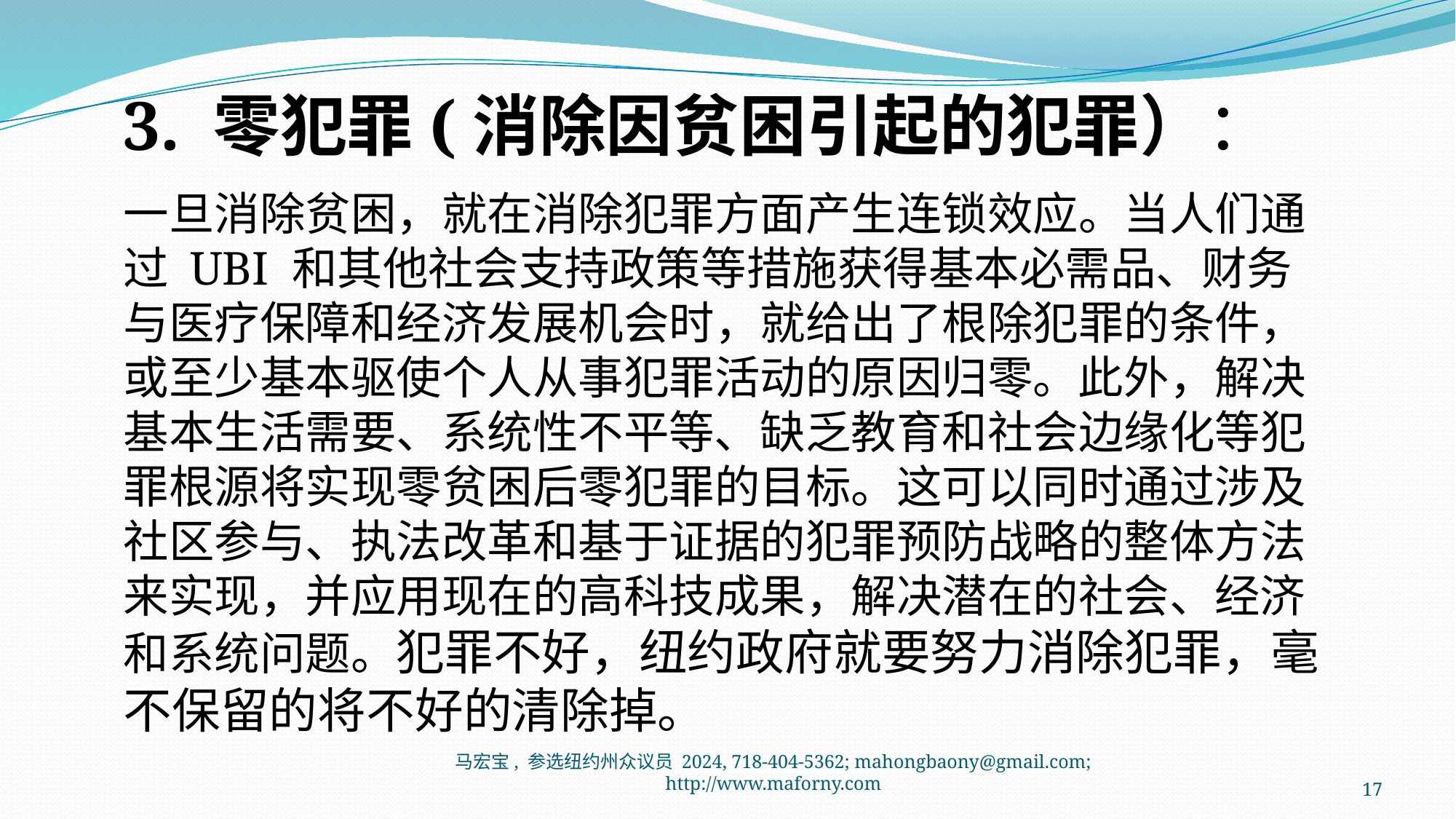

3. 零犯罪(消除因贫困引起的犯罪）：

一旦消除贫困，就在消除犯罪方面产生连锁效应。当人们通过 UBI 和其他社会支持政策等措施获得基本必需品、财务与医疗保障和经济发展机会时，就给出了根除犯罪的条件，或至少基本驱使个人从事犯罪活动的原因归零。此外，解决基本生活需要、系统性不平等、缺乏教育和社会边缘化等犯罪根源将实现零贫困后零犯罪的目标。这可以同时通过涉及社区参与、执法改革和基于证据的犯罪预防战略的整体方法来实现，并应用现在的高科技成果，解决潜在的社会、经济和系统问题。犯罪不好，纽约政府就要努力消除犯罪，毫不保留的将不好的清除掉。
17
马宏宝, 参选纽约州众议员 2024, 718-404-5362; mahongbaony@gmail.com; http://www.maforny.com